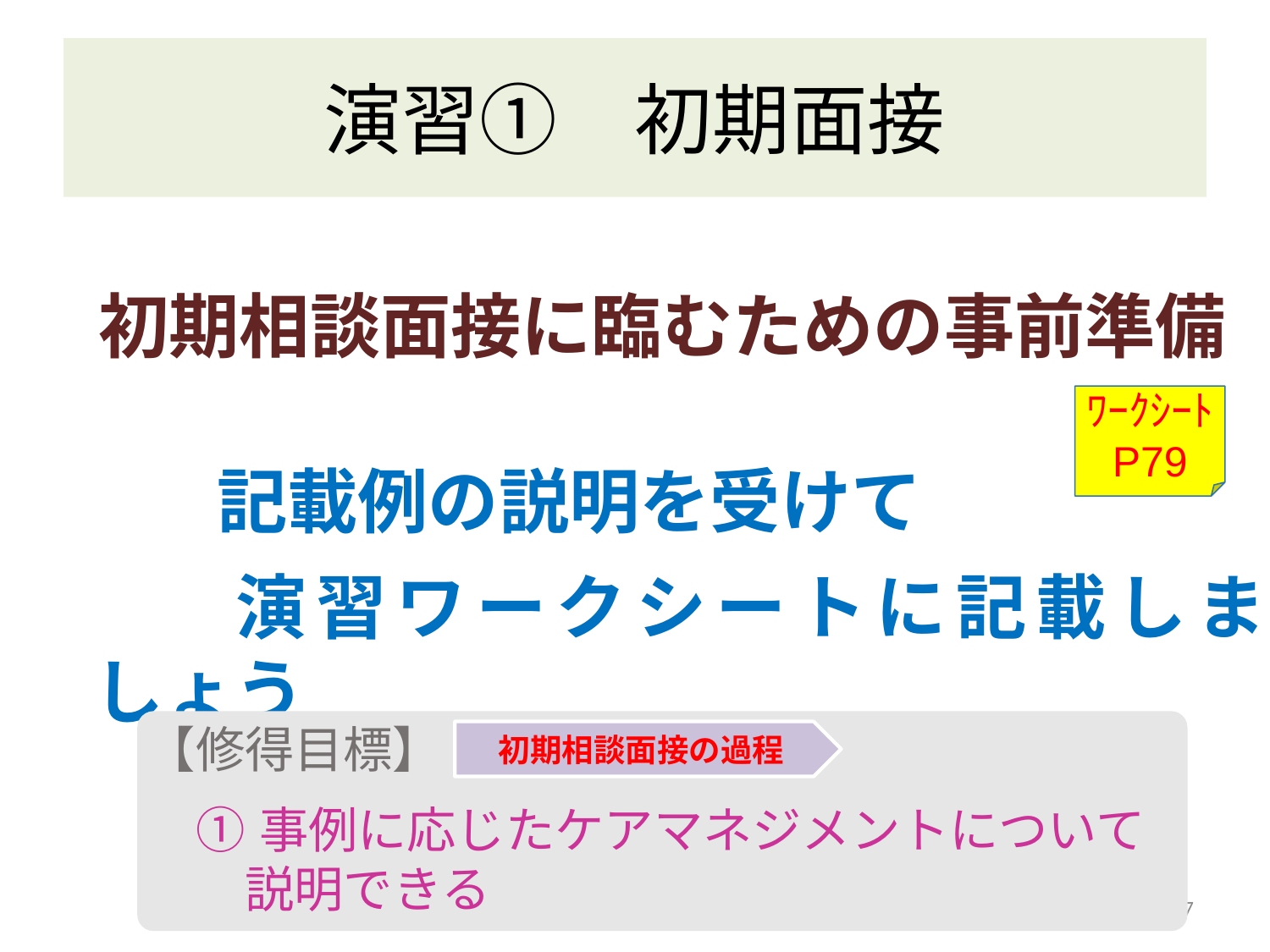

# 演習①　初期面接
初期相談面接に臨むための事前準備

　　記載例の説明を受けて

　　演習ワークシートに記載しましょう

ﾜｰｸｼｰﾄ
P79
【修得目標】

　①　事例に応じたケアマネジメントについて
　　説明できる
初期相談面接の過程
7